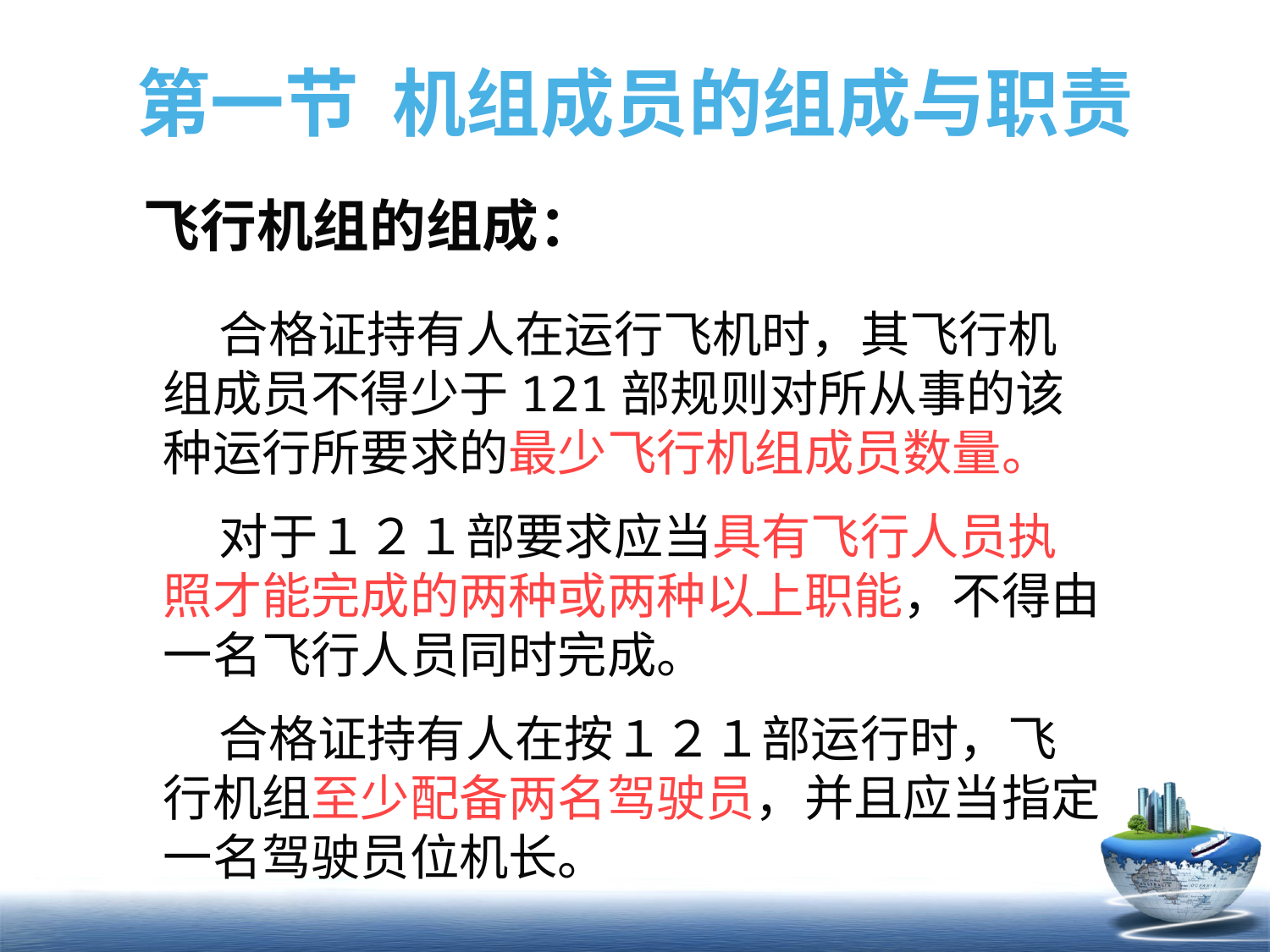

# 第一节  机组成员的组成与职责
飞行机组的组成：
    合格证持有人在运行飞机时，其飞行机组成员不得少于121部规则对所从事的该种运行所要求的最少飞行机组成员数量。
    对于１２１部要求应当具有飞行人员执照才能完成的两种或两种以上职能，不得由一名飞行人员同时完成。
    合格证持有人在按１２１部运行时，飞行机组至少配备两名驾驶员，并且应当指定一名驾驶员位机长。